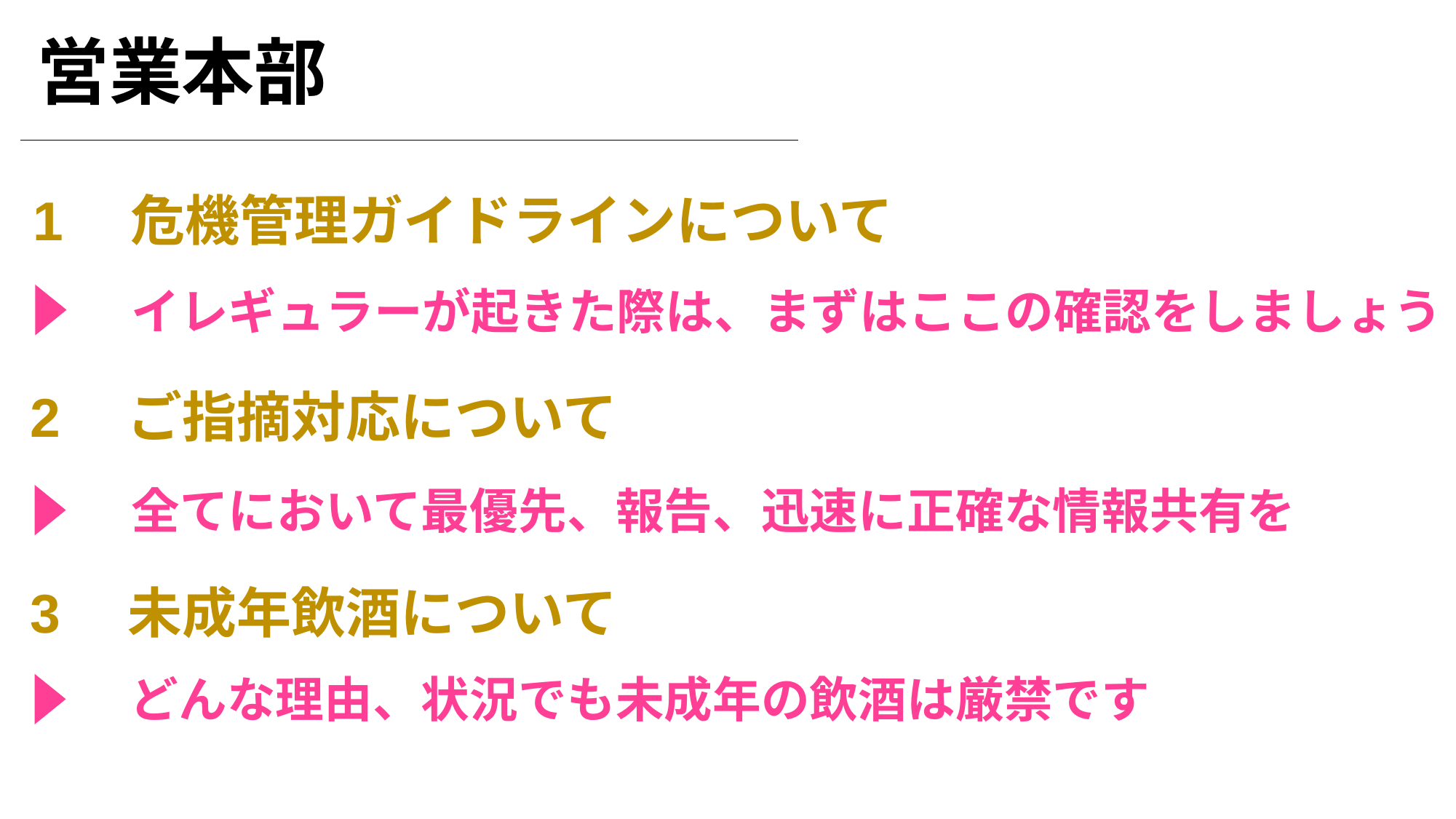

営業本部
1　危機管理ガイドラインについて
イレギュラーが起きた際は、まずはここの確認をしましょう

2　ご指摘対応について
全てにおいて最優先、報告、迅速に正確な情報共有を

3　未成年飲酒について
どんな理由、状況でも未成年の飲酒は厳禁です